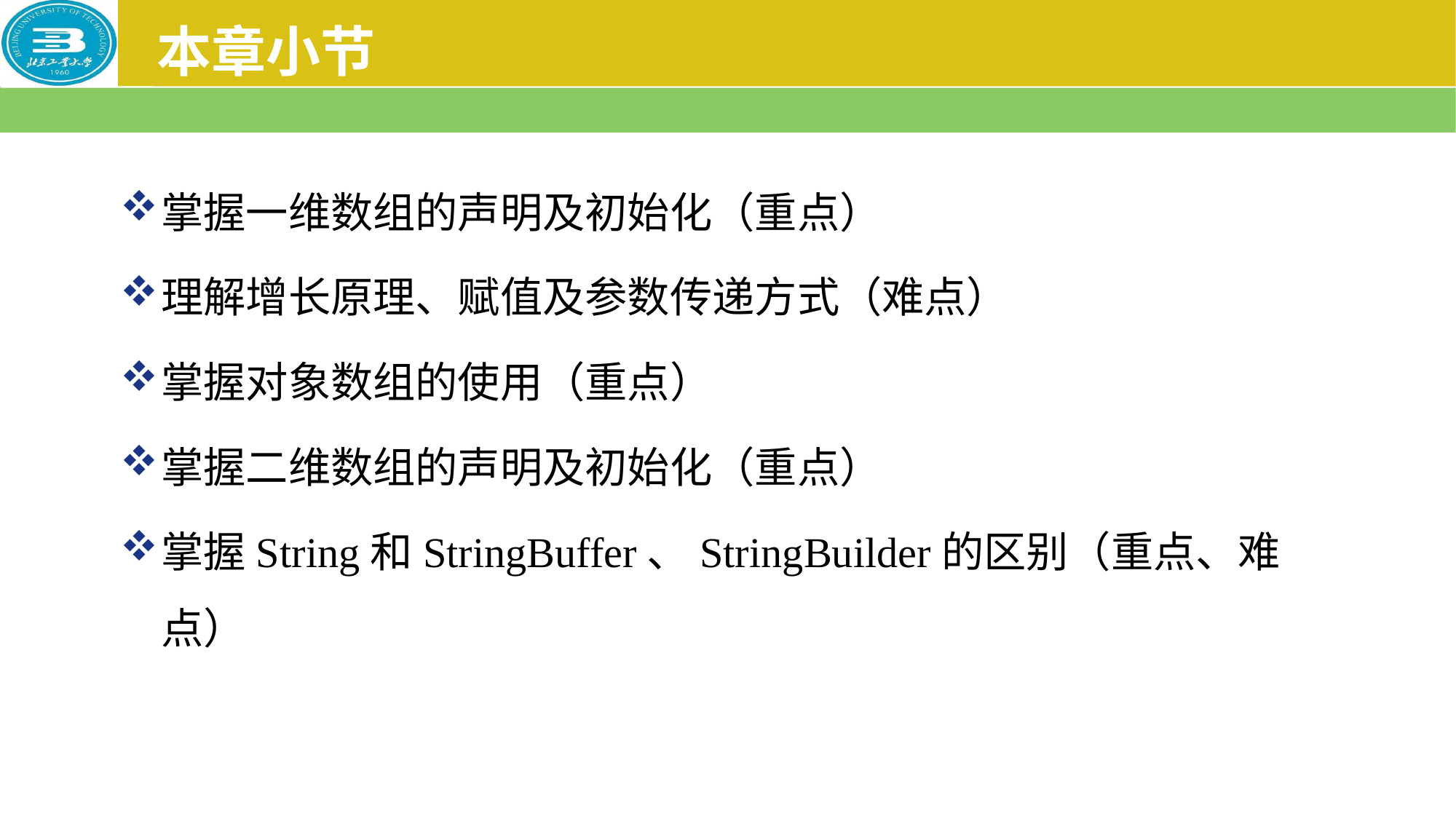

# 本章小节
掌握一维数组的声明及初始化（重点）
理解增长原理、赋值及参数传递方式（难点）
掌握对象数组的使用（重点）
掌握二维数组的声明及初始化（重点）
掌握String和StringBuffer、StringBuilder的区别（重点、难点）